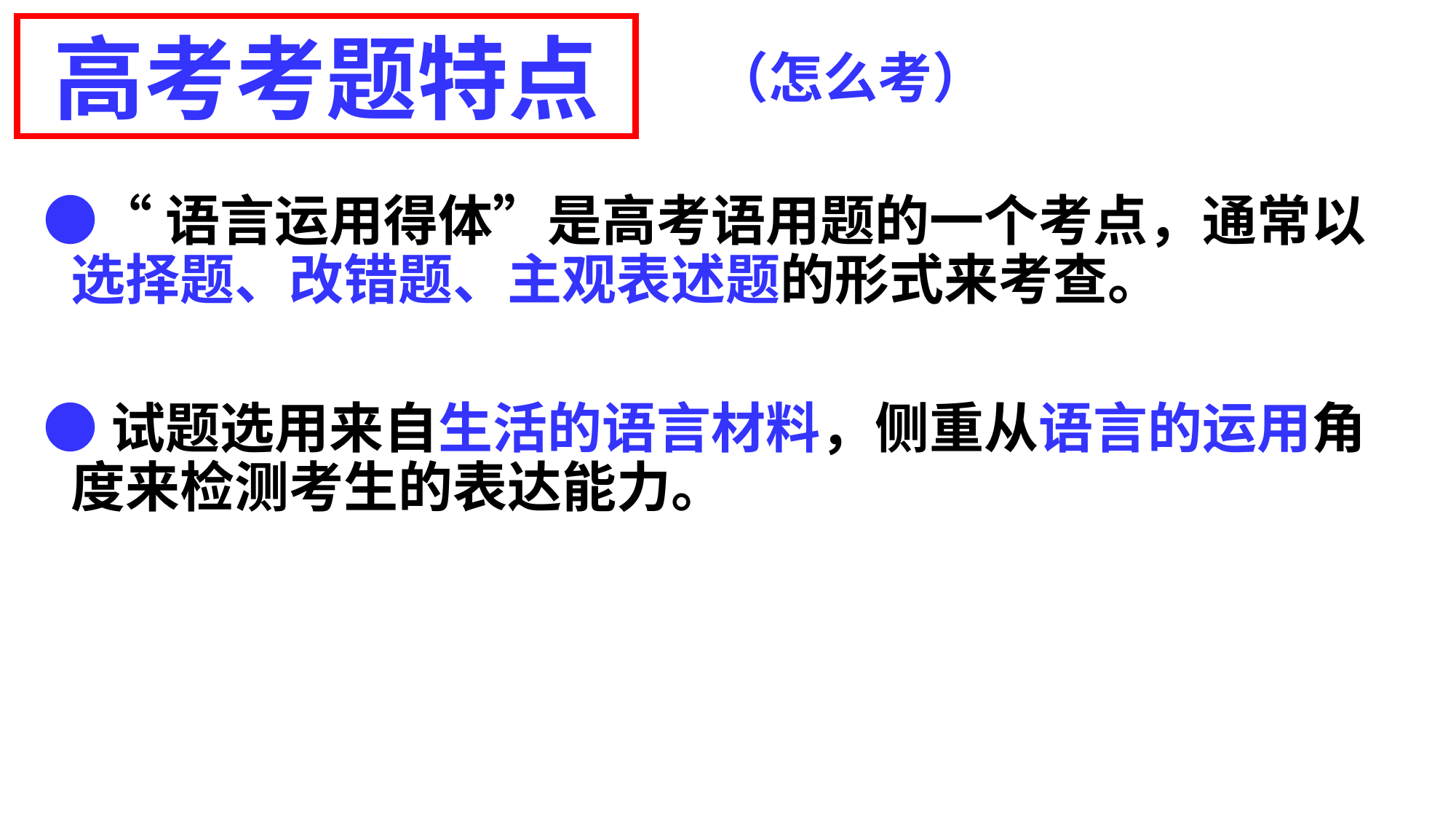

高考考题特点
（怎么考）
# ●“语言运用得体”是高考语用题的一个考点，通常以选择题、改错题、主观表述题的形式来考查。

●试题选用来自生活的语言材料，侧重从语言的运用角度来检测考生的表达能力。